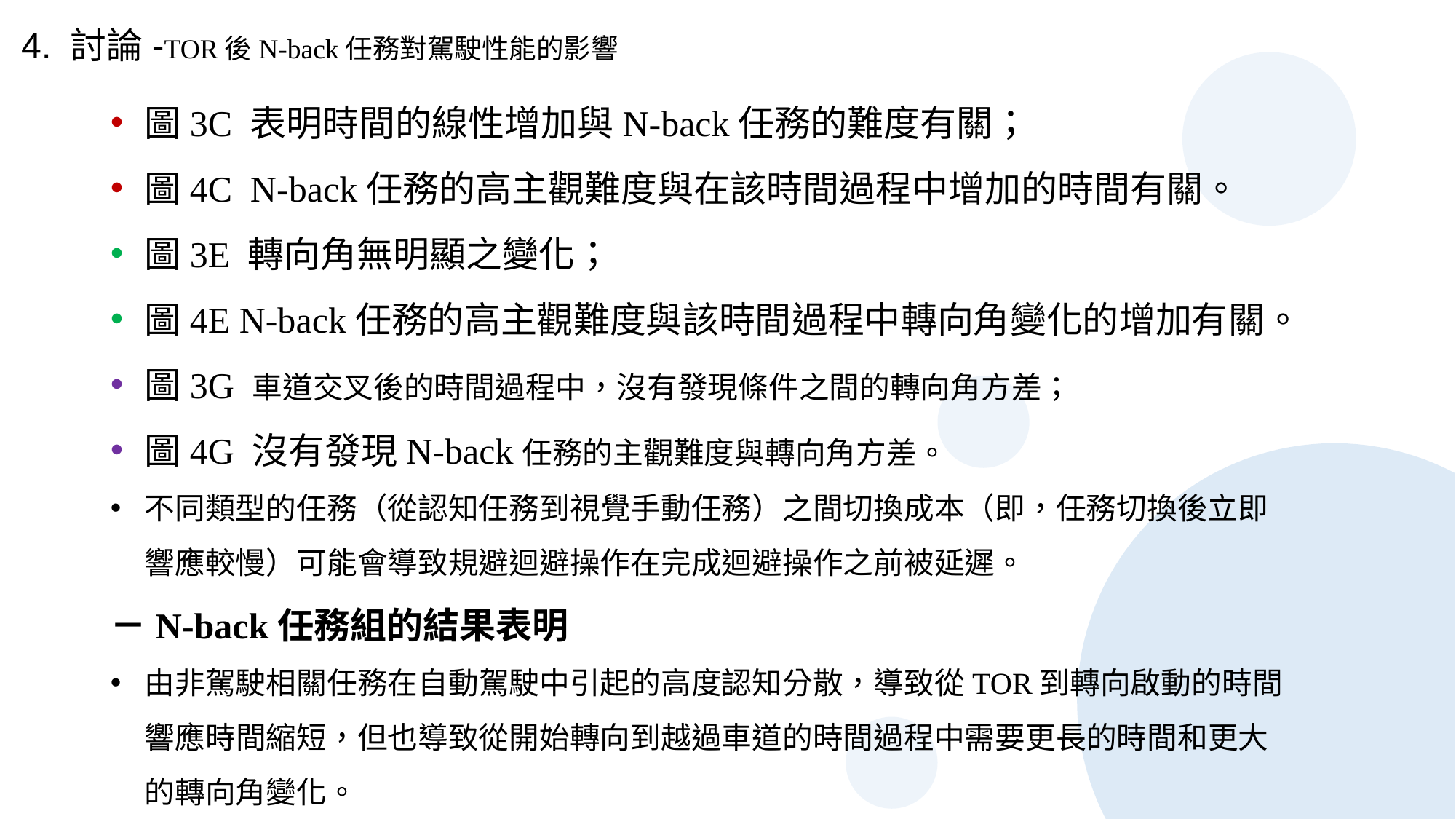

4. 討論-TOR後N-back任務對駕駛性能的影響

圖3C 表明時間的線性增加與N-back任務的難度有關；
圖4C  N-back任務的高主觀難度與在該時間過程中增加的時間有關。
圖3E 轉向角無明顯之變化；
圖4E N-back任務的高主觀難度與該時間過程中轉向角變化的增加有關。
圖3G 車道交叉後的時間過程中，沒有發現條件之間的轉向角方差；
圖4G 沒有發現N-back任務的主觀難度與轉向角方差。
不同類型的任務（從認知任務到視覺手動任務）之間切換成本（即，任務切換後立即響應較慢）可能會導致規避迴避操作在完成迴避操作之前被延遲。
－N-back任務組的結果表明
由非駕駛相關任務在自動駕駛中引起的高度認知分散，導致從TOR到轉向啟動的時間響應時間縮短，但也導致從開始轉向到越過車道的時間過程中需要更長的時間和更大的轉向角變化。